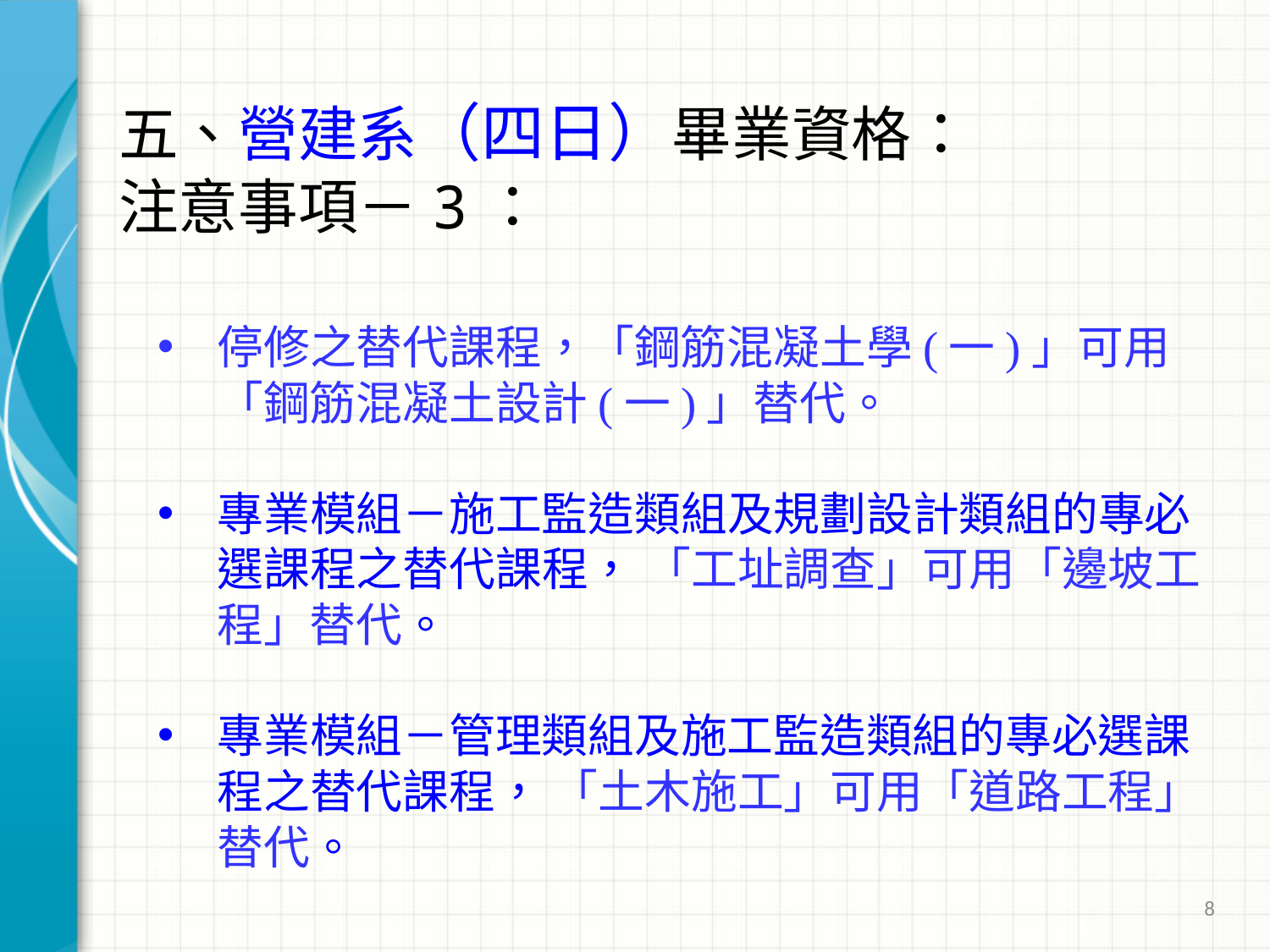

# 五、營建系（四日）畢業資格： 注意事項－3：

停修之替代課程，「鋼筋混凝土學(一)」可用「鋼筋混凝土設計(一)」替代。

專業模組－施工監造類組及規劃設計類組的專必選課程之替代課程， 「工址調查」可用「邊坡工程」替代。

專業模組－管理類組及施工監造類組的專必選課程之替代課程， 「土木施工」可用「道路工程」替代。

8